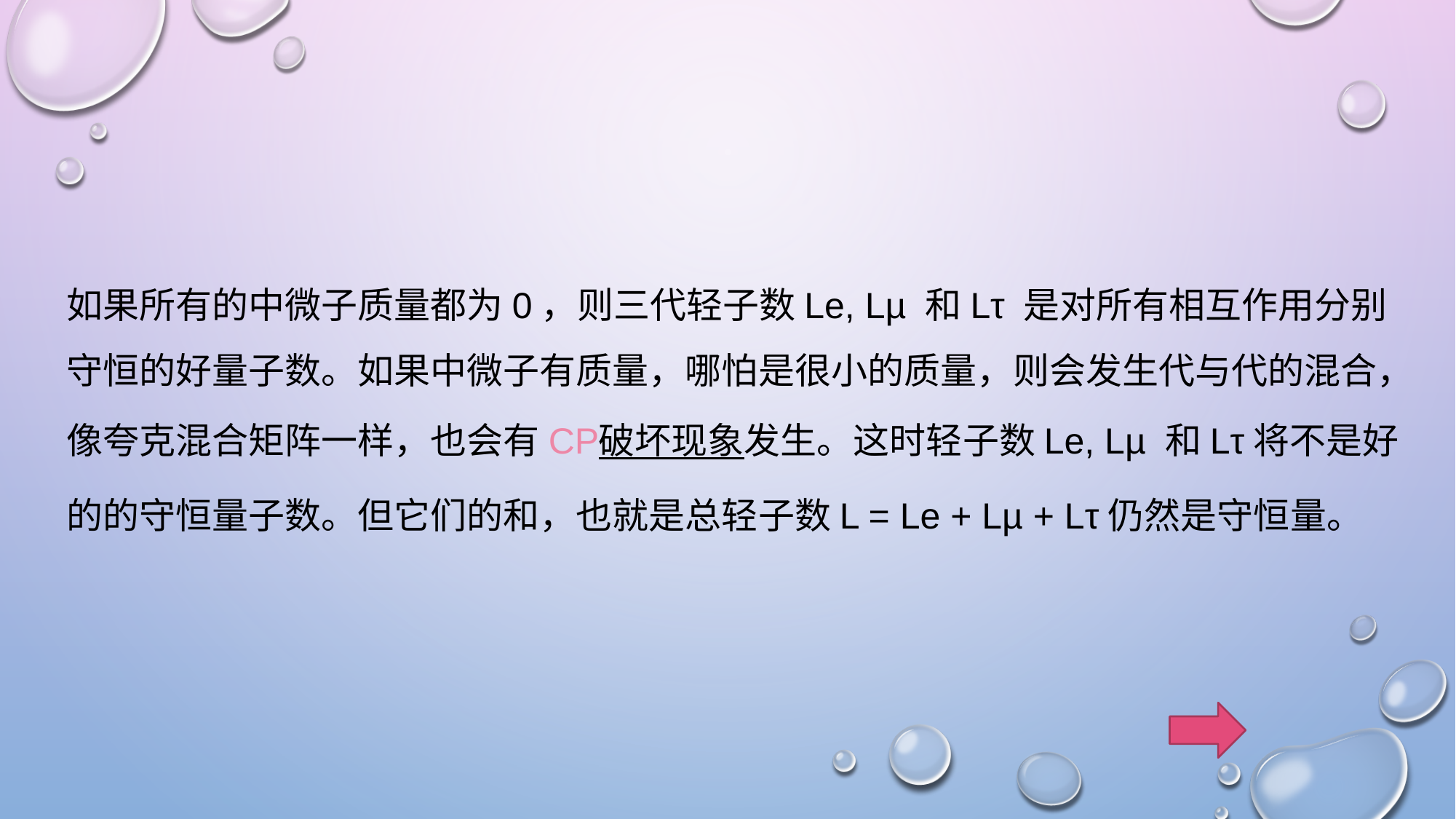

如果所有的中微子质量都为0，则三代轻子数Le, Lµ 和Lτ 是对所有相互作用分别守恒的好量子数。如果中微子有质量，哪怕是很小的质量，则会发生代与代的混合，像夸克混合矩阵一样，也会有CP破坏现象发生。这时轻子数Le, Lµ 和Lτ将不是好的的守恒量子数。但它们的和，也就是总轻子数L = Le + Lµ + Lτ仍然是守恒量。